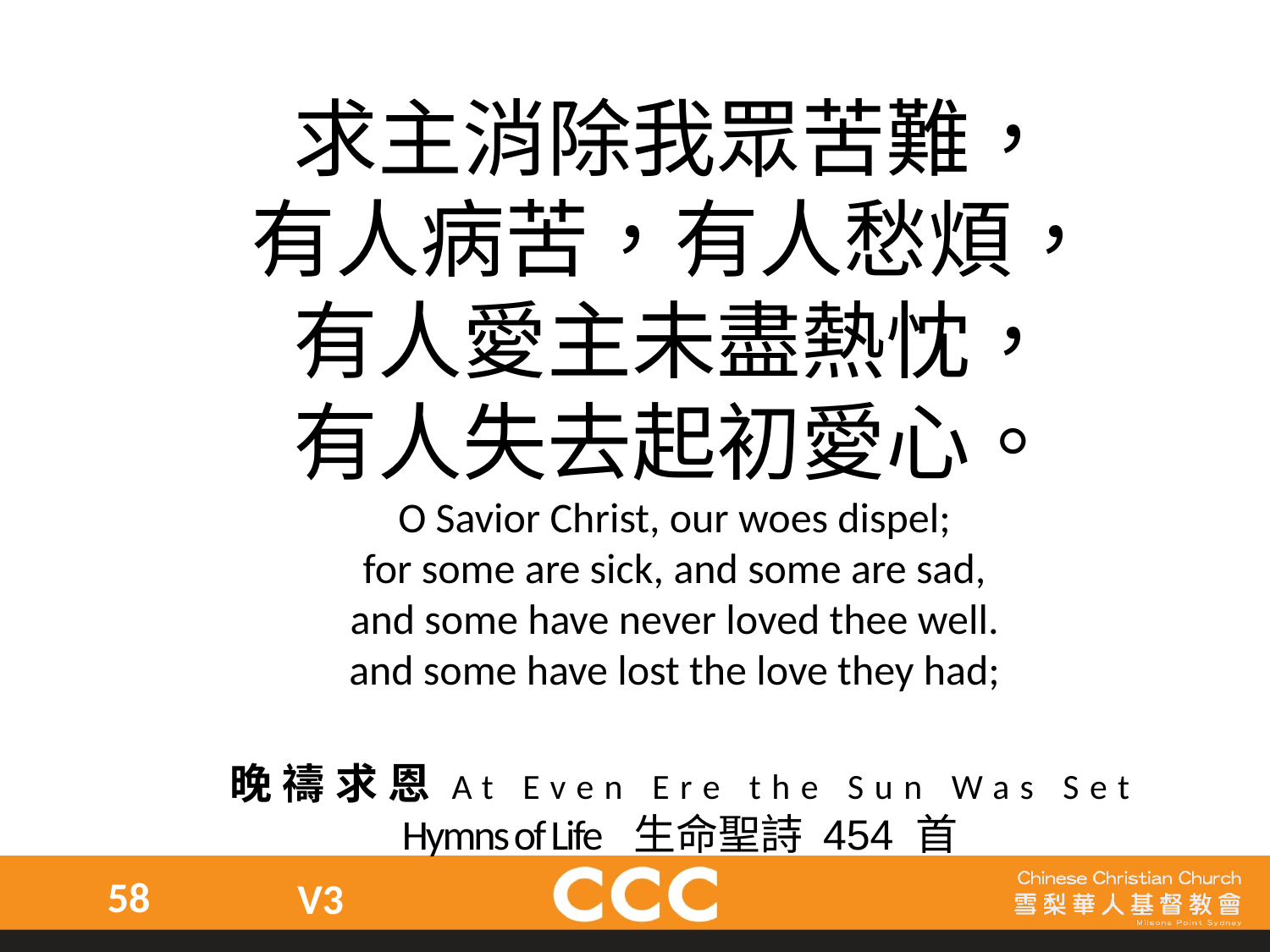

求主消除我眾苦難，
有人病苦，有人愁煩，
有人愛主未盡熱忱，
有人失去起初愛心。
O Savior Christ, our woes dispel;
for some are sick, and some are sad,
and some have never loved thee well.
and some have lost the love they had;
晚禱求恩At Even Ere the Sun Was Set
Hymns of Life   生命聖詩 454 首
58
V3